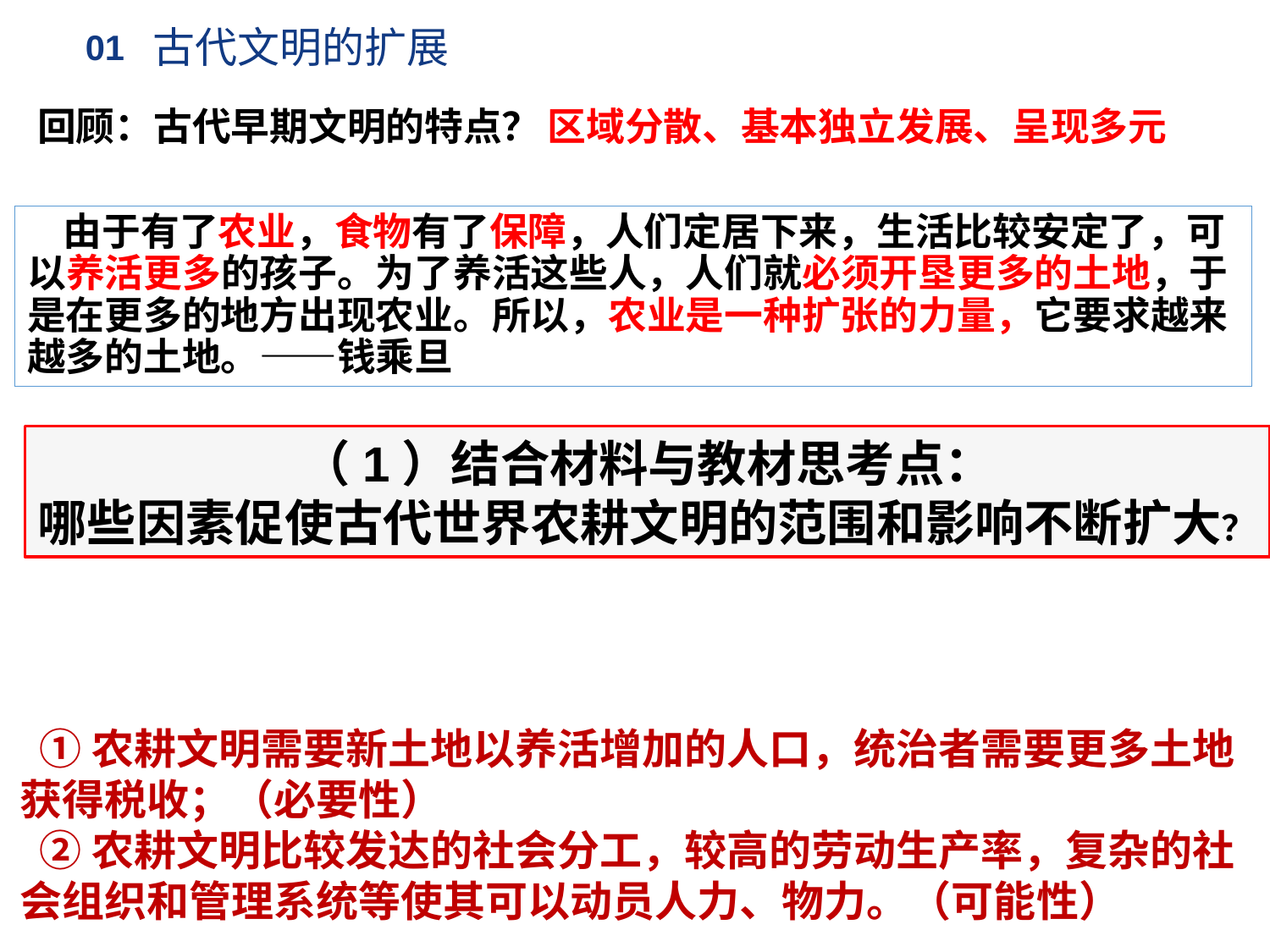

01
古代文明的扩展
回顾：古代早期文明的特点？
区域分散、基本独立发展、呈现多元
   由于有了农业，食物有了保障，人们定居下来，生活比较安定了，可以养活更多的孩子。为了养活这些人，人们就必须开垦更多的土地，于是在更多的地方出现农业。所以，农业是一种扩张的力量，它要求越来越多的土地。——钱乘旦
（1）结合材料与教材思考点：
哪些因素促使古代世界农耕文明的范围和影响不断扩大？
  ①农耕文明需要新土地以养活增加的人口，统治者需要更多土地获得税收；（必要性）
  ②农耕文明比较发达的社会分工，较高的劳动生产率，复杂的社会组织和管理系统等使其可以动员人力、物力。（可能性）